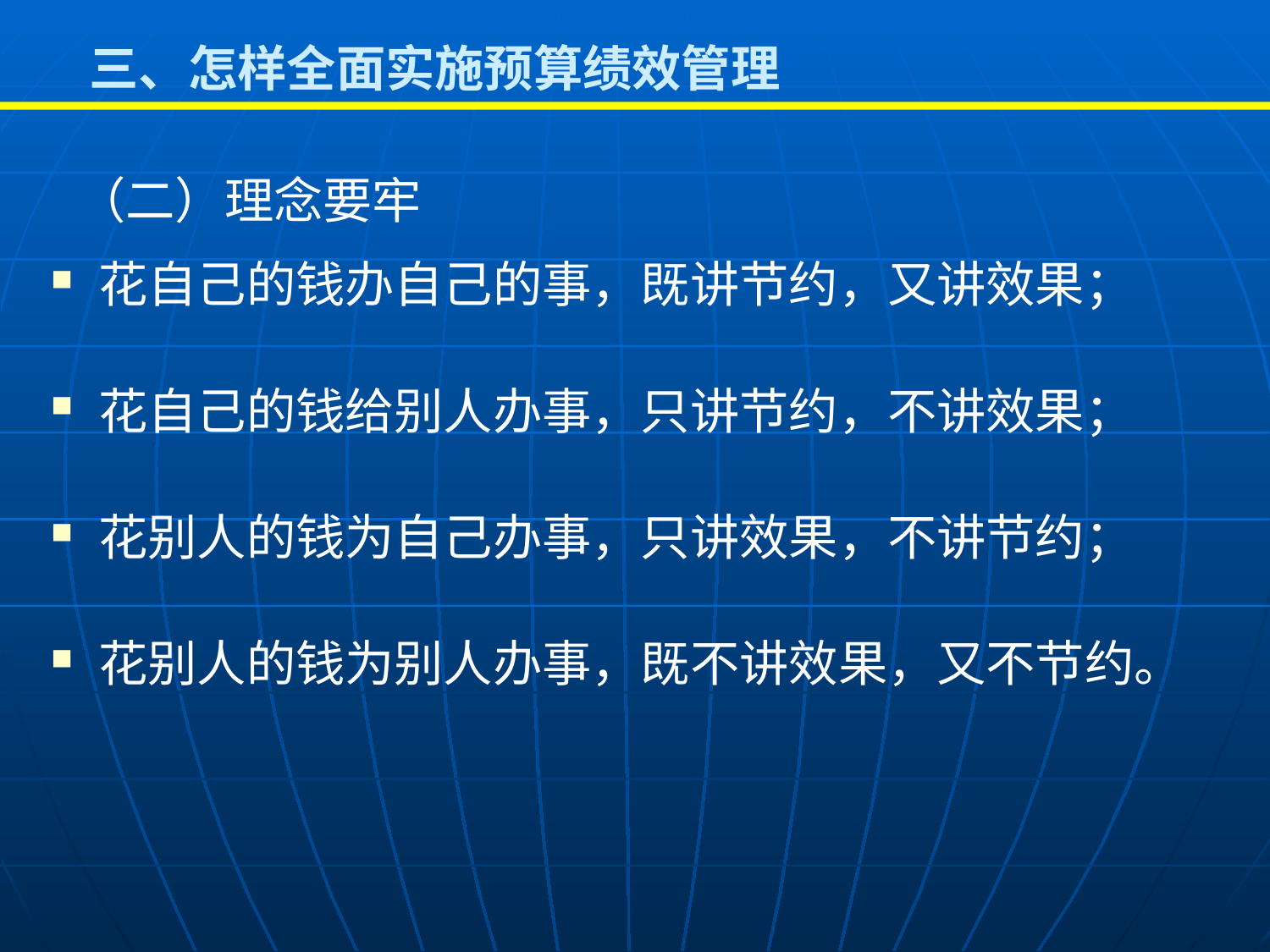

# 三、怎样全面实施预算绩效管理

（二）理念要牢
花自己的钱办自己的事，既讲节约，又讲效果；

花自己的钱给别人办事，只讲节约，不讲效果；

花别人的钱为自己办事，只讲效果，不讲节约；

花别人的钱为别人办事，既不讲效果，又不节约。